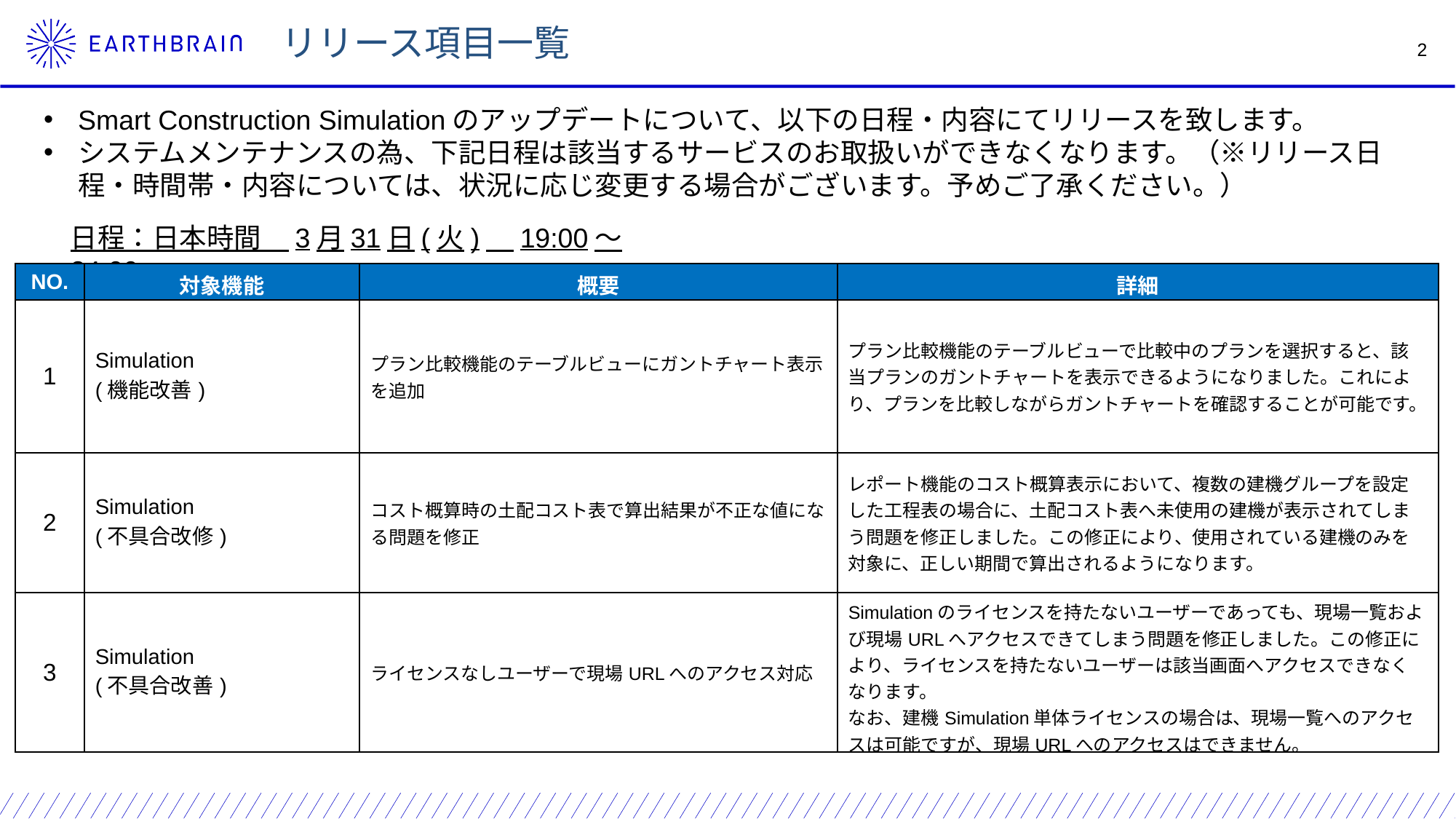

リリース項目一覧
Smart Construction Simulationのアップデートについて、以下の日程・内容にてリリースを致します。
システムメンテナンスの為、下記日程は該当するサービスのお取扱いができなくなります。（※リリース日程・時間帯・内容については、状況に応じ変更する場合がございます。予めご了承ください。）
日程：日本時間　3月31日(火)　19:00～24:00
| NO. | 対象機能 | 概要 | 詳細 |
| --- | --- | --- | --- |
| 1 | Simulation (機能改善) | プラン比較機能のテーブルビューにガントチャート表示を追加 | プラン比較機能のテーブルビューで比較中のプランを選択すると、該当プランのガントチャートを表示できるようになりました。これにより、プランを比較しながらガントチャートを確認することが可能です。 |
| 2 | Simulation (不具合改修) | コスト概算時の土配コスト表で算出結果が不正な値になる問題を修正 | レポート機能のコスト概算表示において、複数の建機グループを設定した工程表の場合に、土配コスト表へ未使用の建機が表示されてしまう問題を修正しました。この修正により、使用されている建機のみを対象に、正しい期間で算出されるようになります。 |
| 3 | Simulation (不具合改善) | ライセンスなしユーザーで現場URLへのアクセス対応 | Simulationのライセンスを持たないユーザーであっても、現場一覧および現場URLへアクセスできてしまう問題を修正しました。この修正により、ライセンスを持たないユーザーは該当画面へアクセスできなくなります。 なお、建機Simulation単体ライセンスの場合は、現場一覧へのアクセスは可能ですが、現場URLへのアクセスはできません。 |